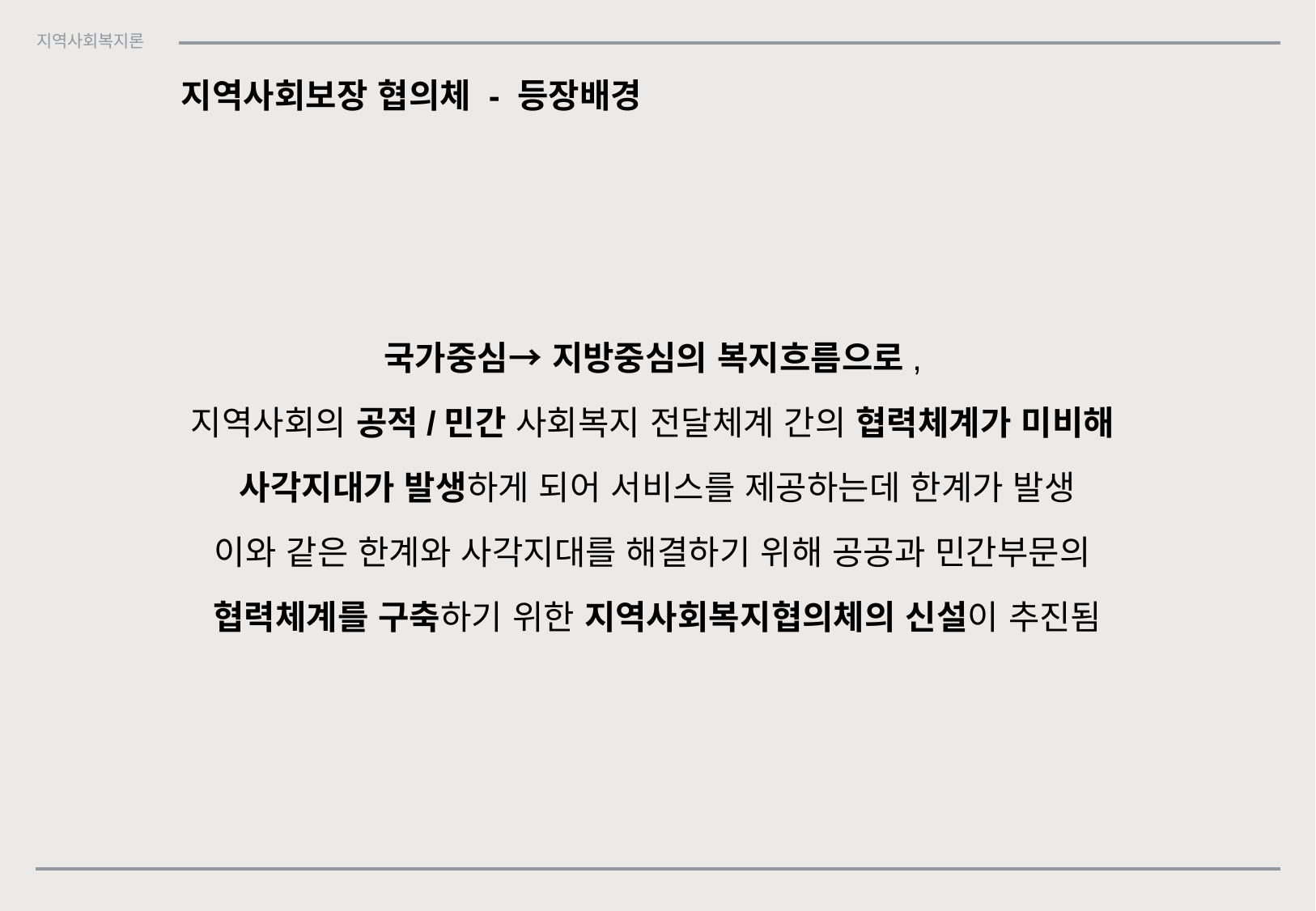

지역사회보장 협의체 - 등장배경
국가중심→ 지방중심의 복지흐름으로,
지역사회의 공적/민간 사회복지 전달체계 간의 협력체계가 미비해
사각지대가 발생하게 되어 서비스를 제공하는데 한계가 발생
이와 같은 한계와 사각지대를 해결하기 위해 공공과 민간부문의
협력체계를 구축하기 위한 지역사회복지협의체의 신설이 추진됨